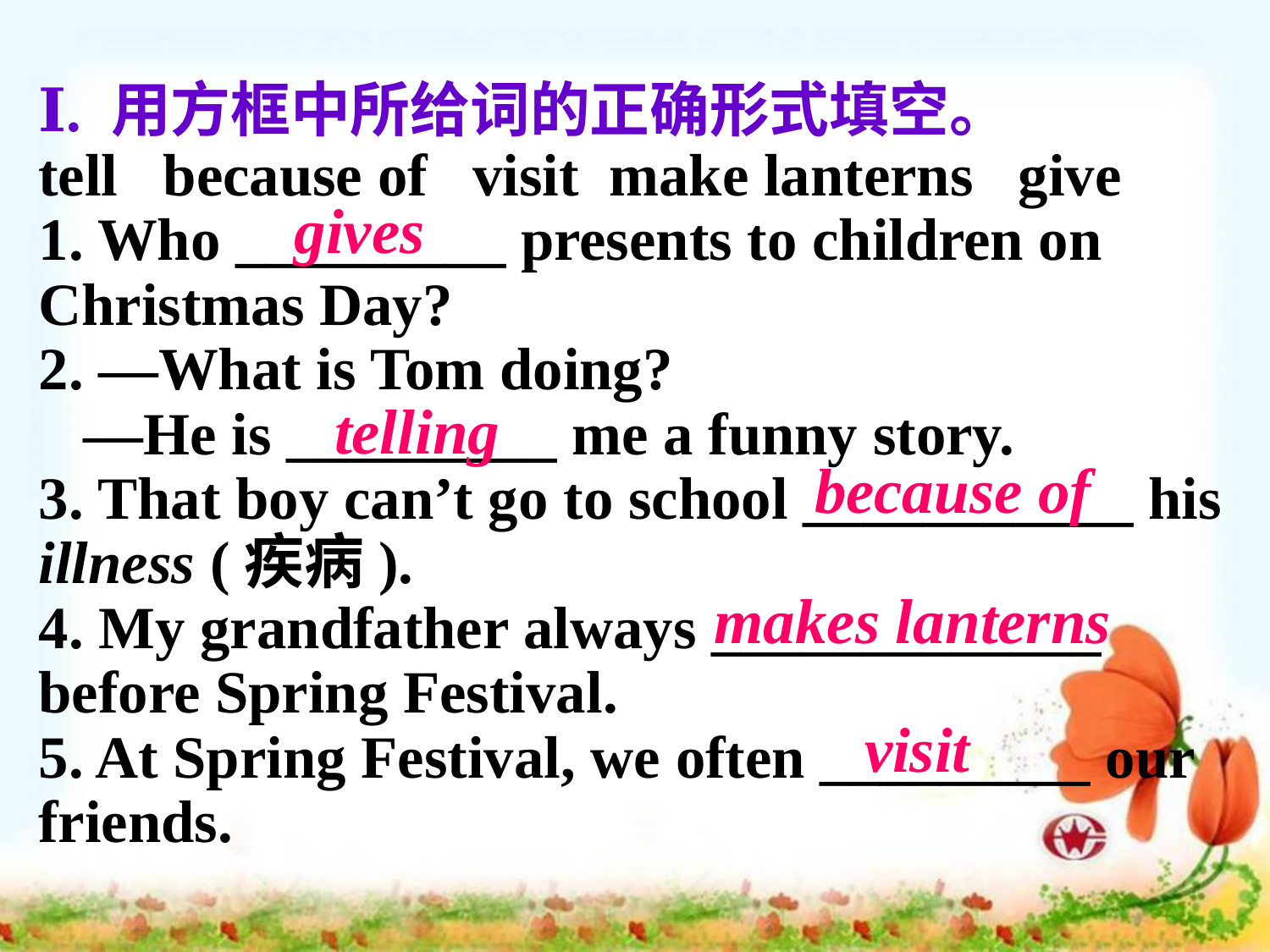

Ⅰ. 用方框中所给词的正确形式填空。
tell   because of   visit  make lanterns   give
1. Who _________ presents to children on Christmas Day?
2. —What is Tom doing?
   —He is _________ me a funny story.
3. That boy can’t go to school ___________ his illness (疾病).
4. My grandfather always _____________ before Spring Festival.
5. At Spring Festival, we often _________ our friends.
 gives
 telling
 because of
 makes lanterns
 visit